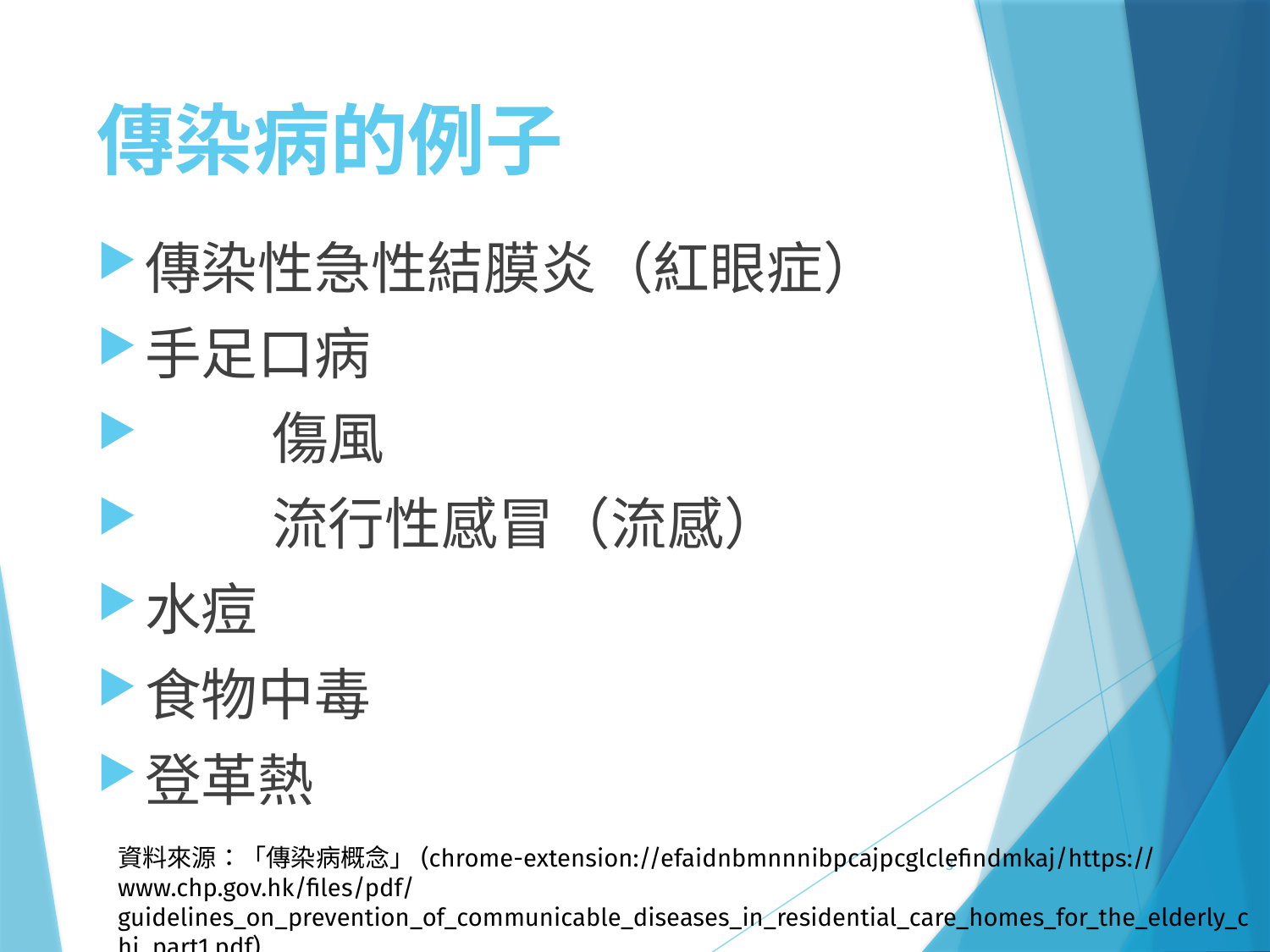

# 傳染病的例子
傳染性急性結膜炎（紅眼症）
手足口病
	傷風
	流行性感冒（流感）
水痘
食物中毒
登革熱
資料來源：「傳染病概念」(chrome-extension://efaidnbmnnnibpcajpcglclefindmkaj/https://www.chp.gov.hk/files/pdf/guidelines_on_prevention_of_communicable_diseases_in_residential_care_homes_for_the_elderly_chi_part1.pdf)
3